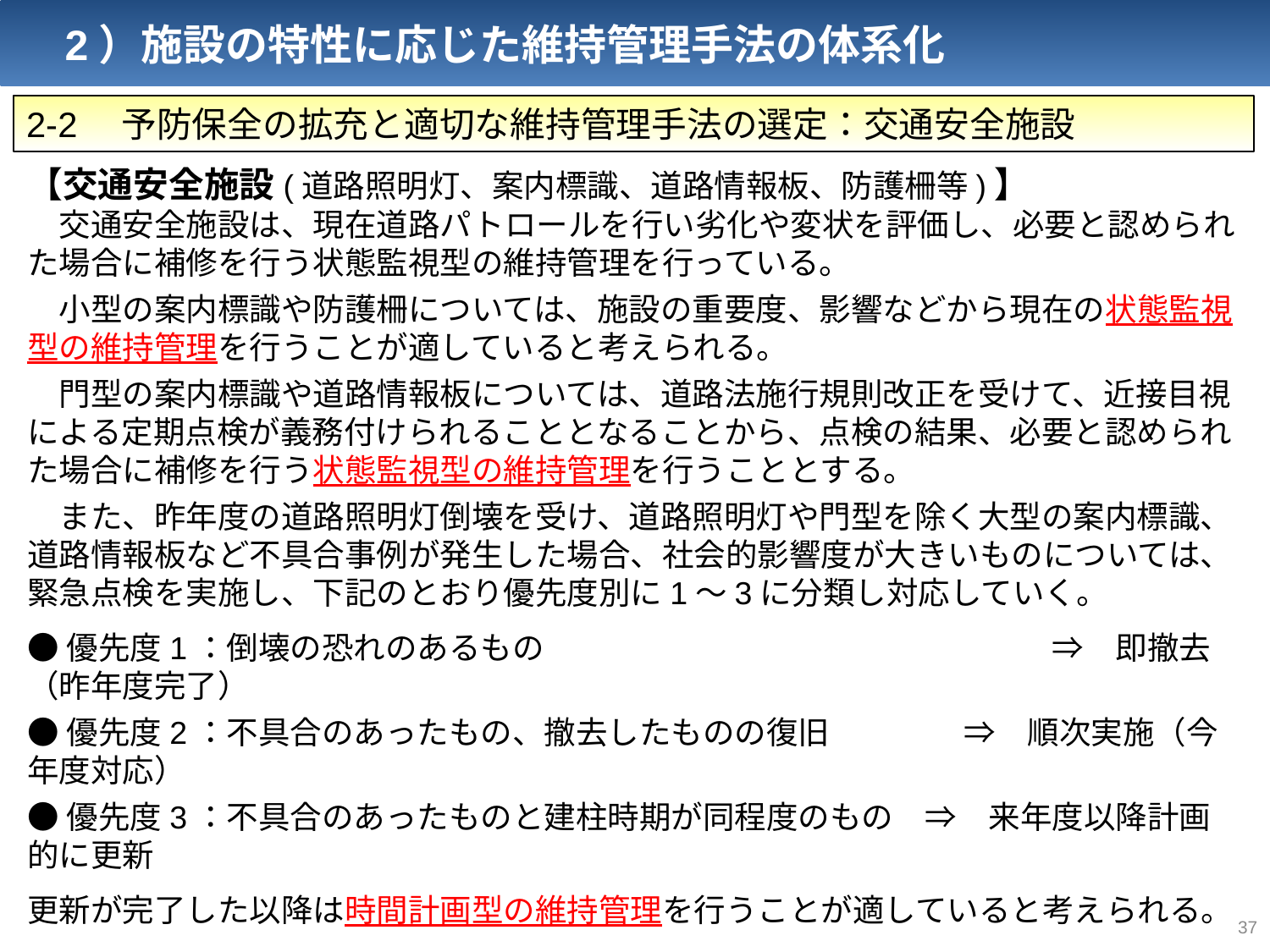

2）施設の特性に応じた維持管理手法の体系化
2-2　予防保全の拡充と適切な維持管理手法の選定：交通安全施設
【交通安全施設(道路照明灯、案内標識、道路情報板、防護柵等)】
　交通安全施設は、現在道路パトロールを行い劣化や変状を評価し、必要と認められた場合に補修を行う状態監視型の維持管理を行っている。

　小型の案内標識や防護柵については、施設の重要度、影響などから現在の状態監視型の維持管理を行うことが適していると考えられる。

　門型の案内標識や道路情報板については、道路法施行規則改正を受けて、近接目視による定期点検が義務付けられることとなることから、点検の結果、必要と認められた場合に補修を行う状態監視型の維持管理を行うこととする。

　また、昨年度の道路照明灯倒壊を受け、道路照明灯や門型を除く大型の案内標識、道路情報板など不具合事例が発生した場合、社会的影響度が大きいものについては、緊急点検を実施し、下記のとおり優先度別に1～3に分類し対応していく。

●優先度1：倒壊の恐れのあるもの　　　　　　　　　　　　　　　　⇒　即撤去（昨年度完了）

●優先度2：不具合のあったもの、撤去したものの復旧　　　　 ⇒　順次実施（今年度対応）

●優先度3：不具合のあったものと建柱時期が同程度のもの　⇒　来年度以降計画的に更新

更新が完了した以降は時間計画型の維持管理を行うことが適していると考えられる。
37